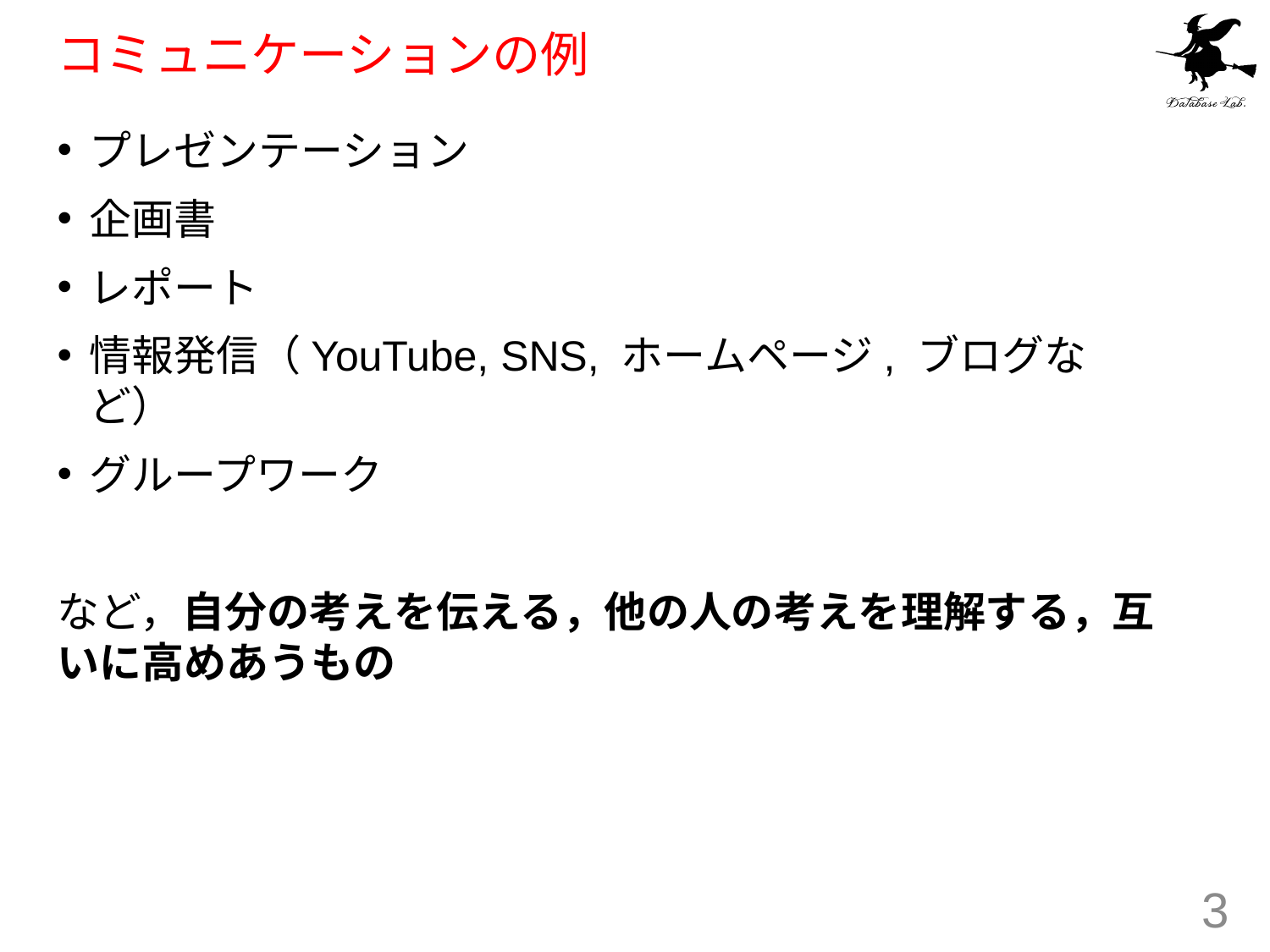

# コミュニケーションの例
プレゼンテーション
企画書
レポート
情報発信（YouTube, SNS, ホームページ, ブログなど）
グループワーク

など，自分の考えを伝える，他の人の考えを理解する，互いに高めあうもの
3